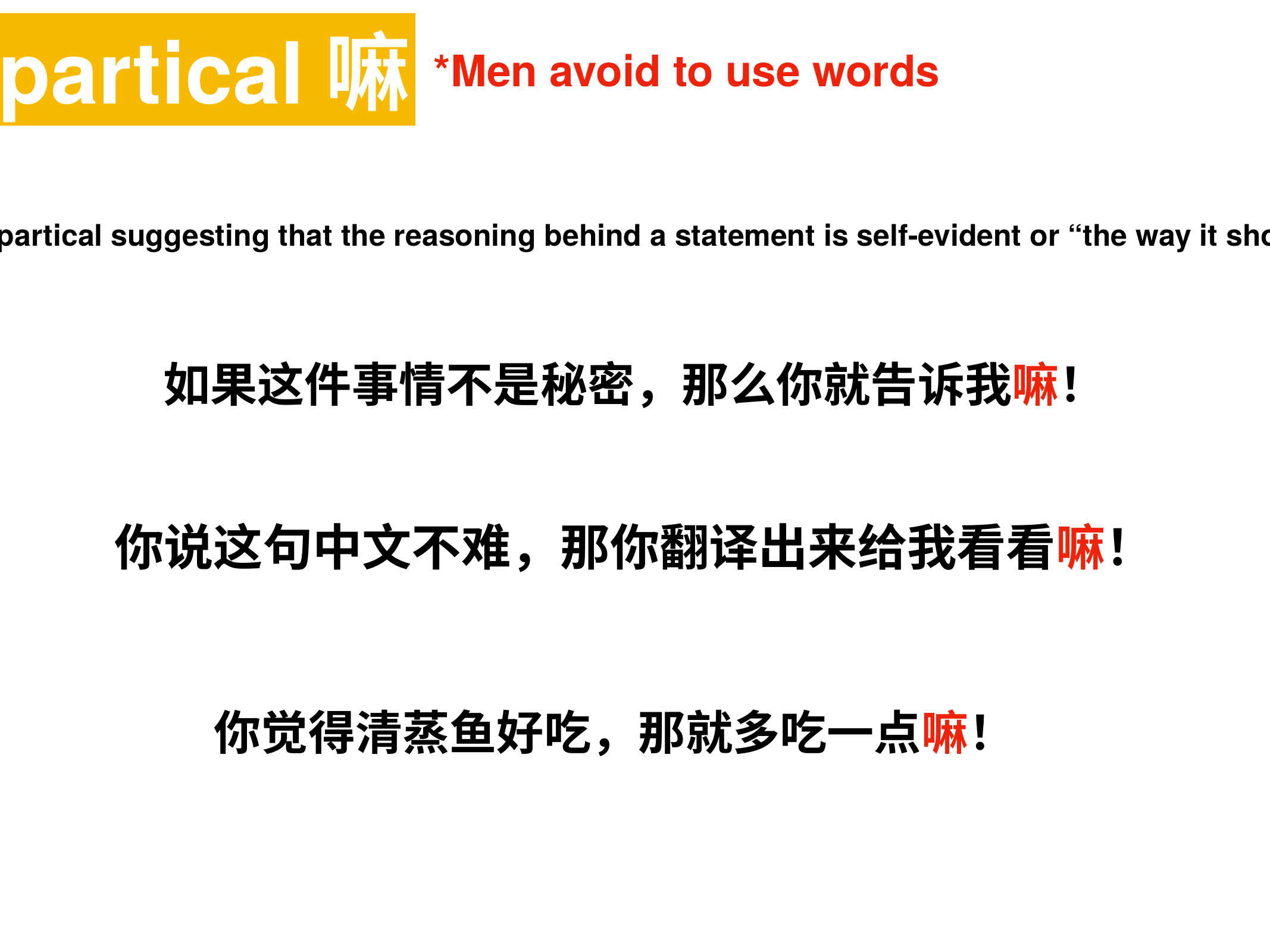

partical嘛
*Men avoid to use words
嘛 is a partical suggesting that the reasoning behind a statement is self-evident or “the way it should be.
如果这件事情不是秘密，那么你就告诉我嘛！
你说这句中文不难，那你翻译出来给我看看嘛！
你觉得清蒸鱼好吃，那就多吃一点嘛！